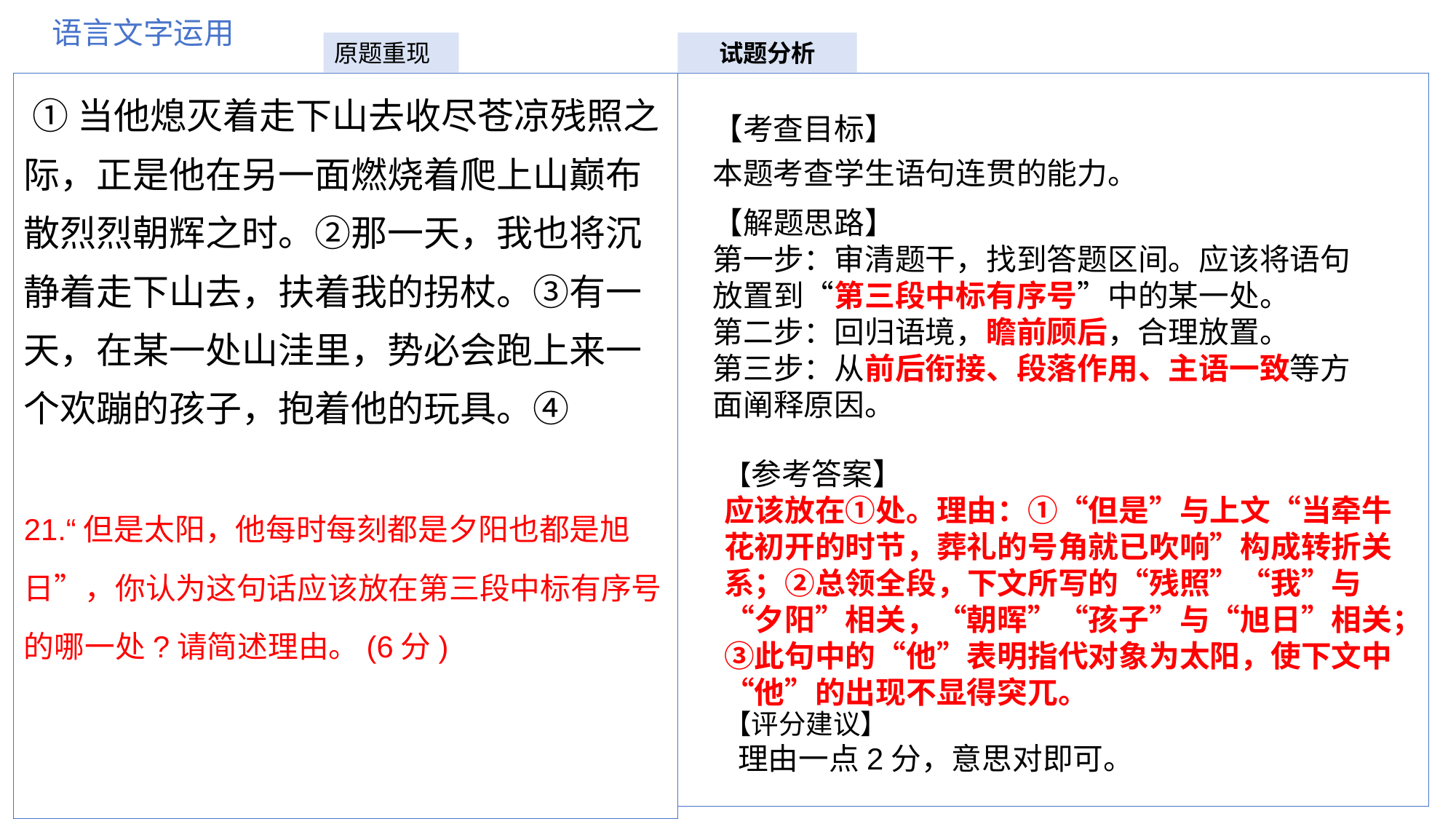

语言文字运用
原题重现
试题分析
 ①当他熄灭着走下山去收尽苍凉残照之际，正是他在另一面燃烧着爬上山巅布散烈烈朝辉之时。②那一天，我也将沉静着走下山去，扶着我的拐杖。③有一天，在某一处山洼里，势必会跑上来一个欢蹦的孩子，抱着他的玩具。④

21.“但是太阳，他每时每刻都是夕阳也都是旭日”，你认为这句话应该放在第三段中标有序号的哪一处?请简述理由。(6分)

【考查目标】
本题考查学生语句连贯的能力。
【解题思路】
第一步：审清题干，找到答题区间。应该将语句放置到“第三段中标有序号”中的某一处。
第二步：回归语境，瞻前顾后，合理放置。
第三步：从前后衔接、段落作用、主语一致等方面阐释原因。
【参考答案】
应该放在①处。理由：①“但是”与上文“当牵牛花初开的时节，葬礼的号角就已吹响”构成转折关系；②总领全段，下文所写的“残照”“我”与“夕阳”相关，“朝晖”“孩子”与“旭日”相关；③此句中的“他”表明指代对象为太阳，使下文中“他”的出现不显得突兀。

【评分建议】
 理由一点2分，意思对即可。